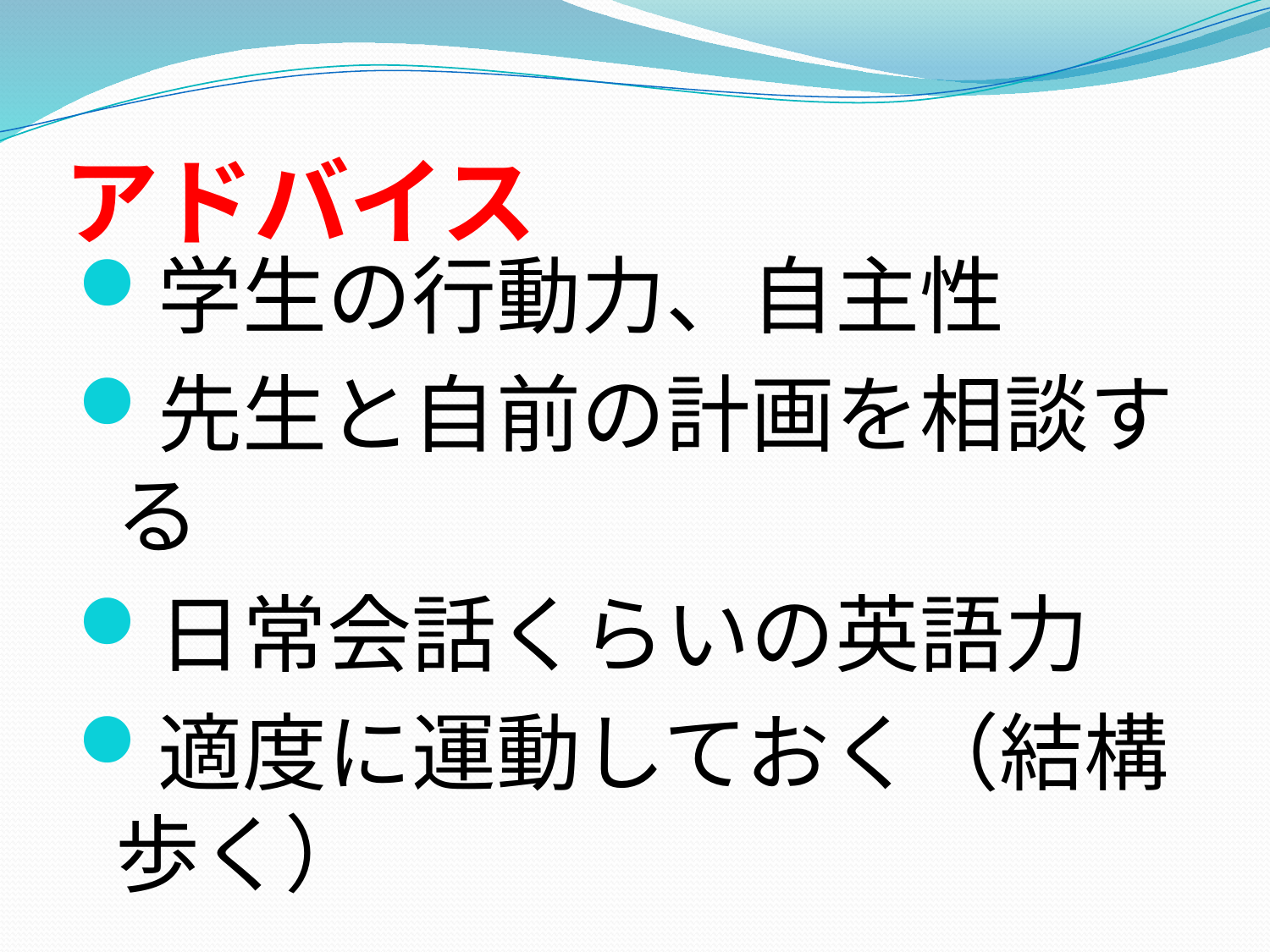

# アドバイス
学生の行動力、自主性
先生と自前の計画を相談する
日常会話くらいの英語力
適度に運動しておく（結構歩く）